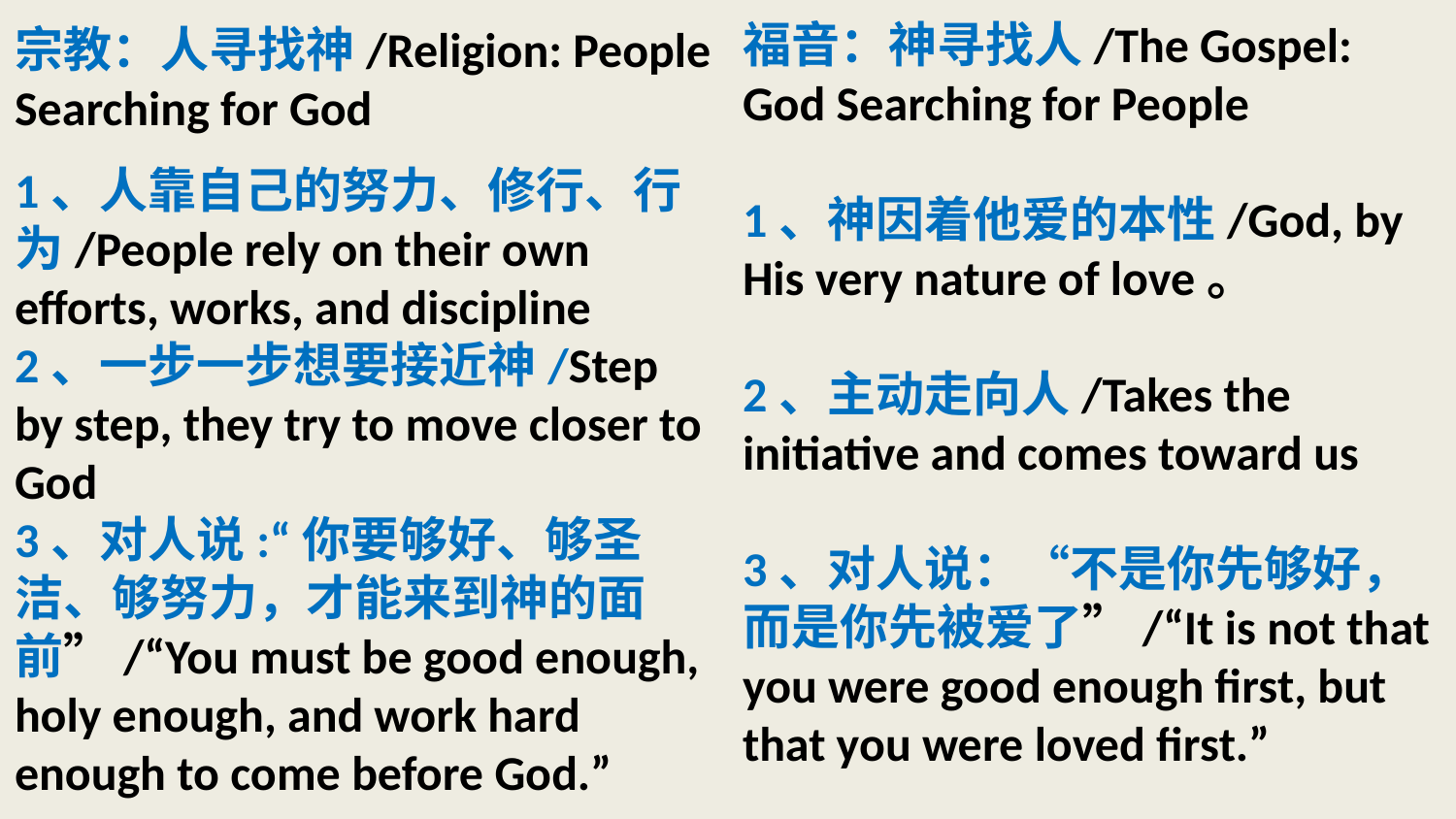

# 宗教：人寻找神/Religion: People Searching for God 1、人靠自己的努力、修行、行为/People rely on their own efforts, works, and discipline 2、一步一步想要接近神/Step by step, they try to move closer to God 3、对人说:“你要够好、够圣洁、够努力，才能来到神的面前”/“You must be good enough, holy enough, and work hard enough to come before God.”
福音：神寻找人/The Gospel: God Searching for People

1、神因着他爱的本性/God, by His very nature of love。

2、主动走向人/Takes the initiative and comes toward us

3、对人说：“不是你先够好，而是你先被爱了”/“It is not that you were good enough first, but that you were loved first.”